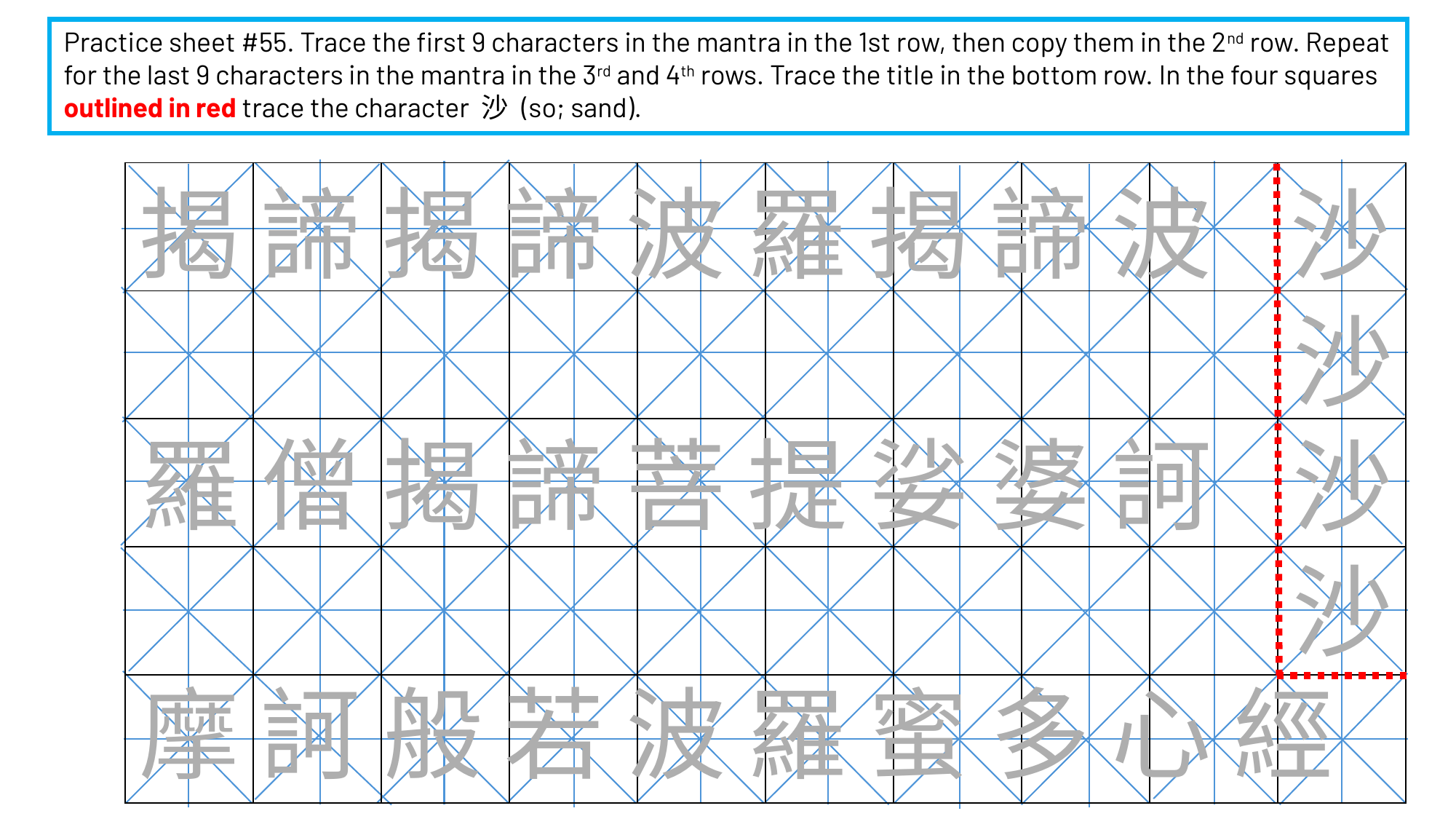

Practice sheet #55. Trace the first 9 characters in the mantra in the 1st row, then copy them in the 2nd row. Repeat for the last 9 characters in the mantra in the 3rd and 4th rows. Trace the title in the bottom row. In the four squares outlined in red trace the character 沙 (so; sand).
|  |  |  |  |  |  |  |  |  |  |
| --- | --- | --- | --- | --- | --- | --- | --- | --- | --- |
|  |  |  |  |  |  |  |  |  |  |
|  |  |  |  |  |  |  |  |  |  |
|  |  |  |  |  |  |  |  |  |  |
|  |  |  |  |  |  |  |  |  |  |
揭 諦 揭 諦 波 羅 揭 諦 波
沙

沙

羅 僧 揭 諦 菩 提 娑 婆 訶
沙
沙
摩 訶 般 若 波 羅 蜜 多 心 經